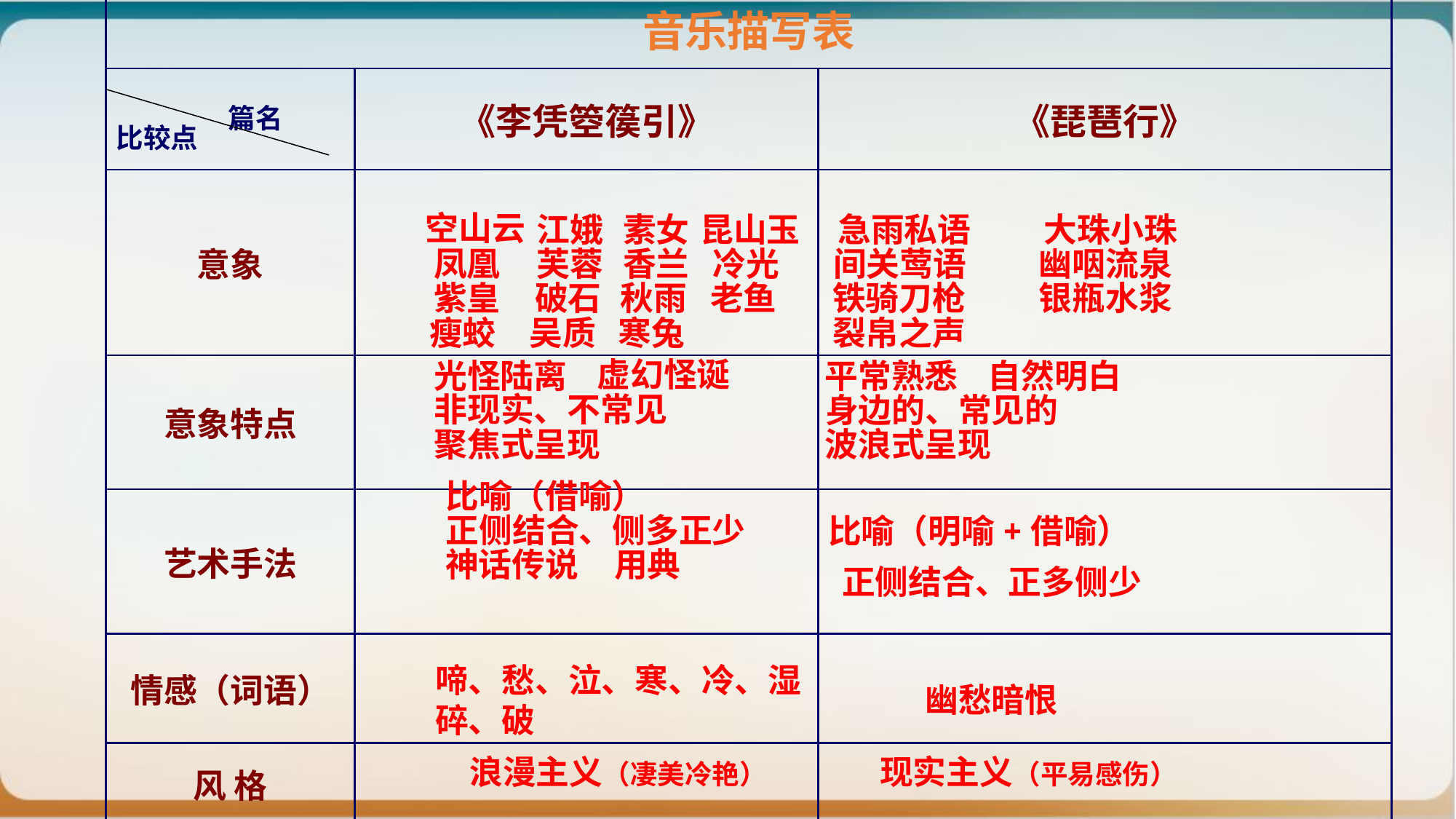

| 音乐描写表 |  |  |
| --- | --- | --- |
|  | 《李凭箜篌引》 | 《琵琶行》 |
| 意象 |  |  |
| 意象特点 |  |  |
| 艺术手法 |  |  |
| 情感（词语） |  |  |
| 风 格 |  |  |

篇名
比较点

空山云
江娥
素女
昆山玉
急雨私语
大珠小珠
凤凰
芙蓉
香兰
冷光

间关莺语
幽咽流泉
紫皇
破石
秋雨
老鱼
铁骑刀枪
银瓶水浆
瘦蛟
吴质
寒兔
裂帛之声
虚幻怪诞
光怪陆离
平常熟悉
自然明白
非现实、不常见
身边的、常见的
聚焦式呈现
波浪式呈现
比喻（借喻）
正侧结合、侧多正少
比喻（明喻+借喻）
神话传说
用典
正侧结合、正多侧少
啼、愁、泣、寒、冷、湿
碎、破
幽愁暗恨
浪漫主义（凄美冷艳）
现实主义（平易感伤）